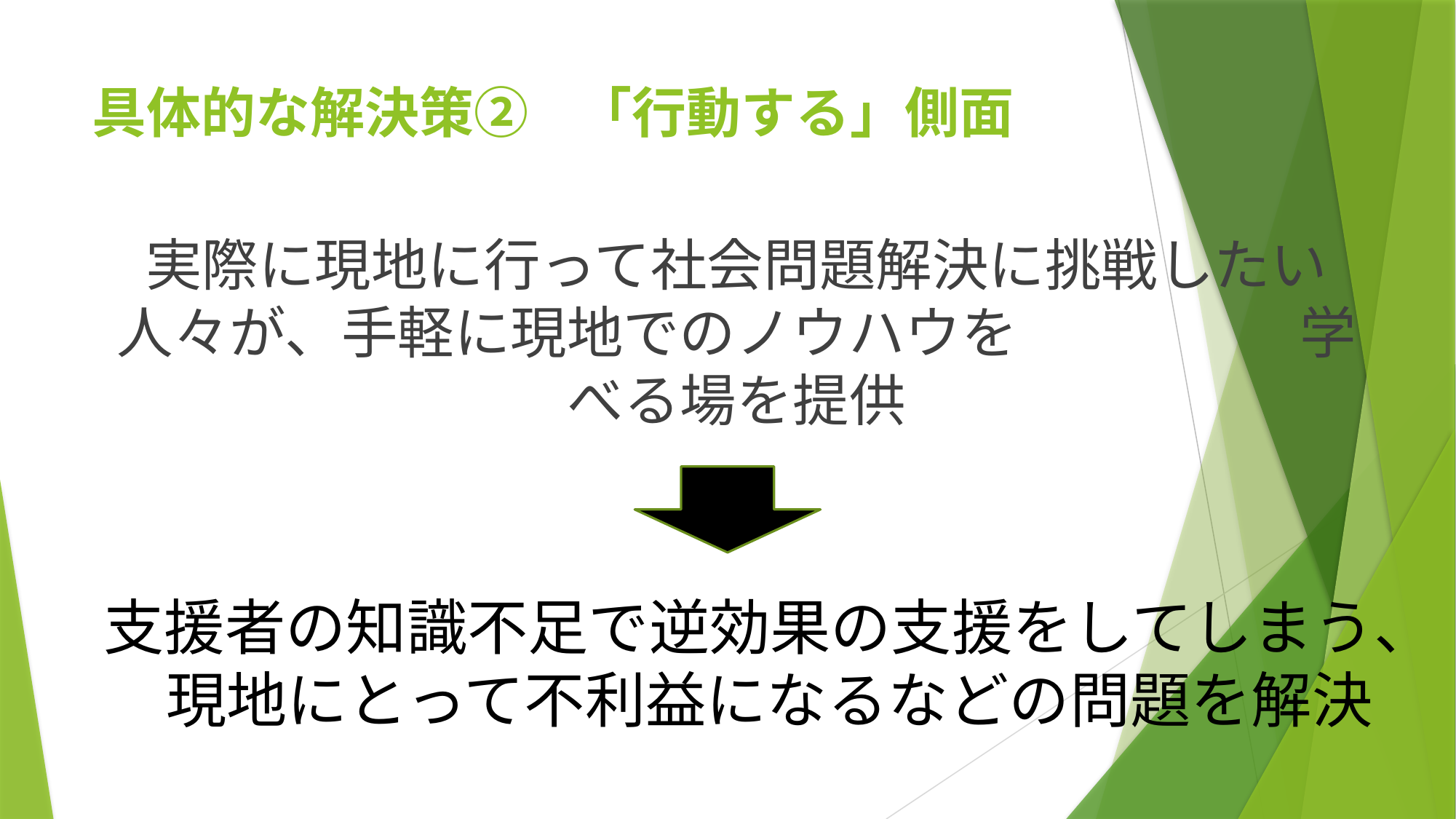

# 具体的な解決策②    「行動する」側面
実際に現地に行って社会問題解決に挑戦したい人々が、手軽に現地でのノウハウを　　　　　学べる場を提供

支援者の知識不足で逆効果の支援をしてしまう、現地にとって不利益になるなどの問題を解決